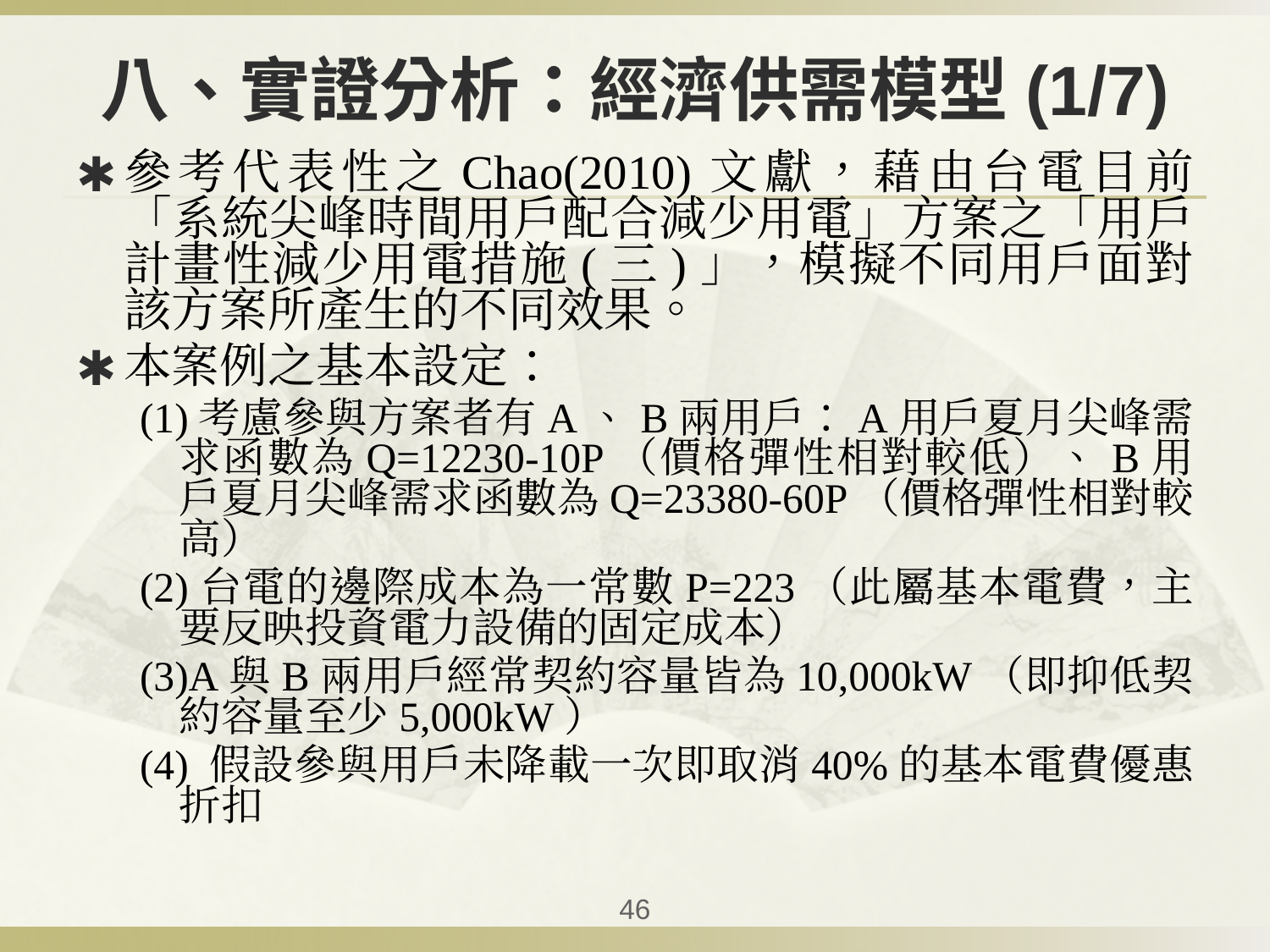

# 八、實證分析：經濟供需模型(1/7)
參考代表性之Chao(2010)文獻，藉由台電目前「系統尖峰時間用戶配合減少用電」方案之「用戶計畫性減少用電措施(三)」，模擬不同用戶面對該方案所產生的不同效果。
本案例之基本設定：
(1)考慮參與方案者有A、B兩用戶：A用戶夏月尖峰需求函數為Q=12230-10P（價格彈性相對較低）、B用戶夏月尖峰需求函數為Q=23380-60P（價格彈性相對較高）
(2)台電的邊際成本為一常數P=223（此屬基本電費，主要反映投資電力設備的固定成本）
(3)A與B兩用戶經常契約容量皆為10,000kW（即抑低契約容量至少5,000kW）
(4) 假設參與用戶未降載一次即取消40%的基本電費優惠折扣

46